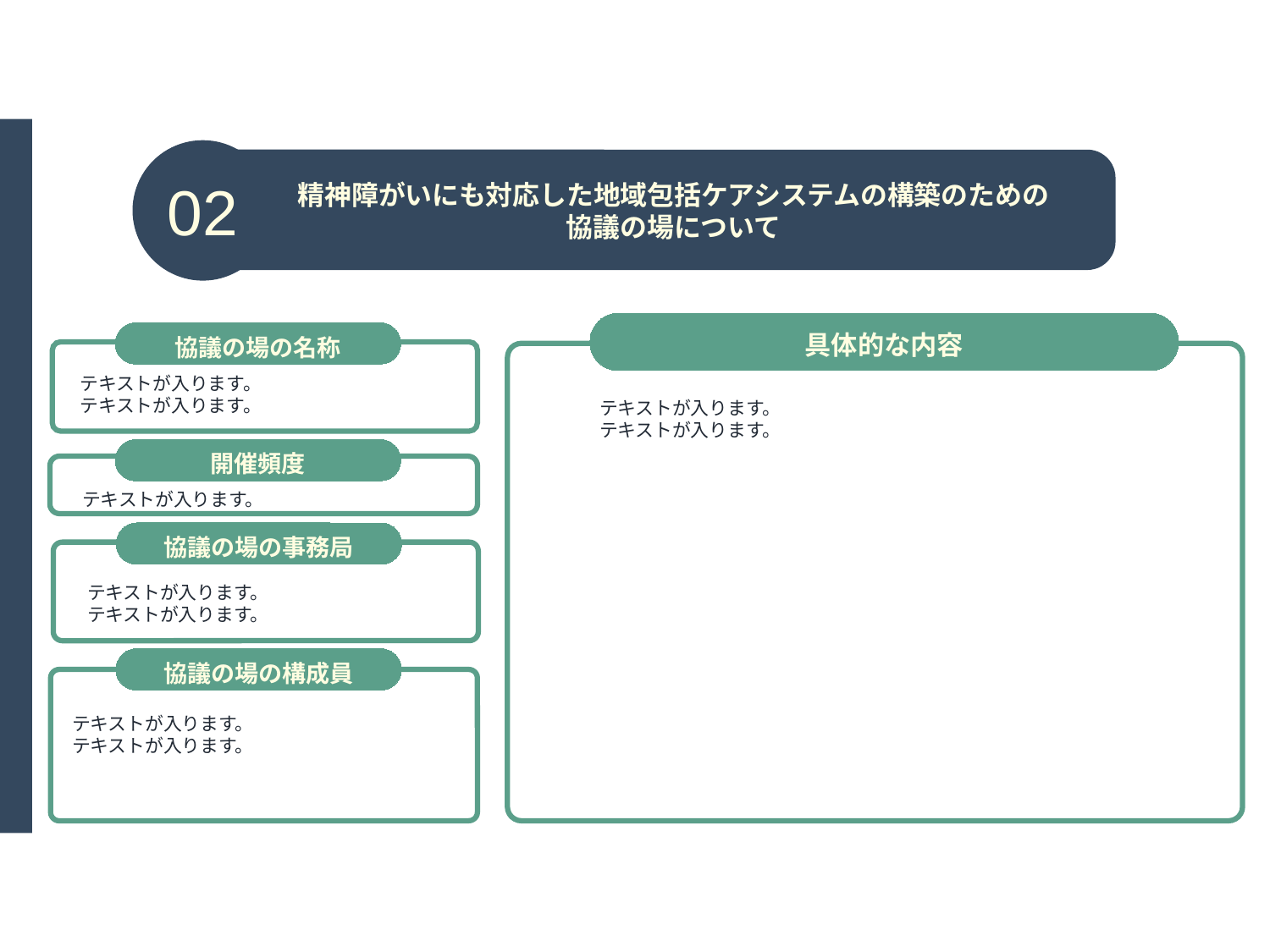

02

精神障がいにも対応した地域包括ケアシステムの構築のための
協議の場について
具体的な内容
協議の場の名称

テキストが入ります。
テキストが入ります。
テキストが入ります。
テキストが入ります。
開催頻度

テキストが入ります。
協議の場の事務局

テキストが入ります。
テキストが入ります。
協議の場の構成員

テキストが入ります。
テキストが入ります。